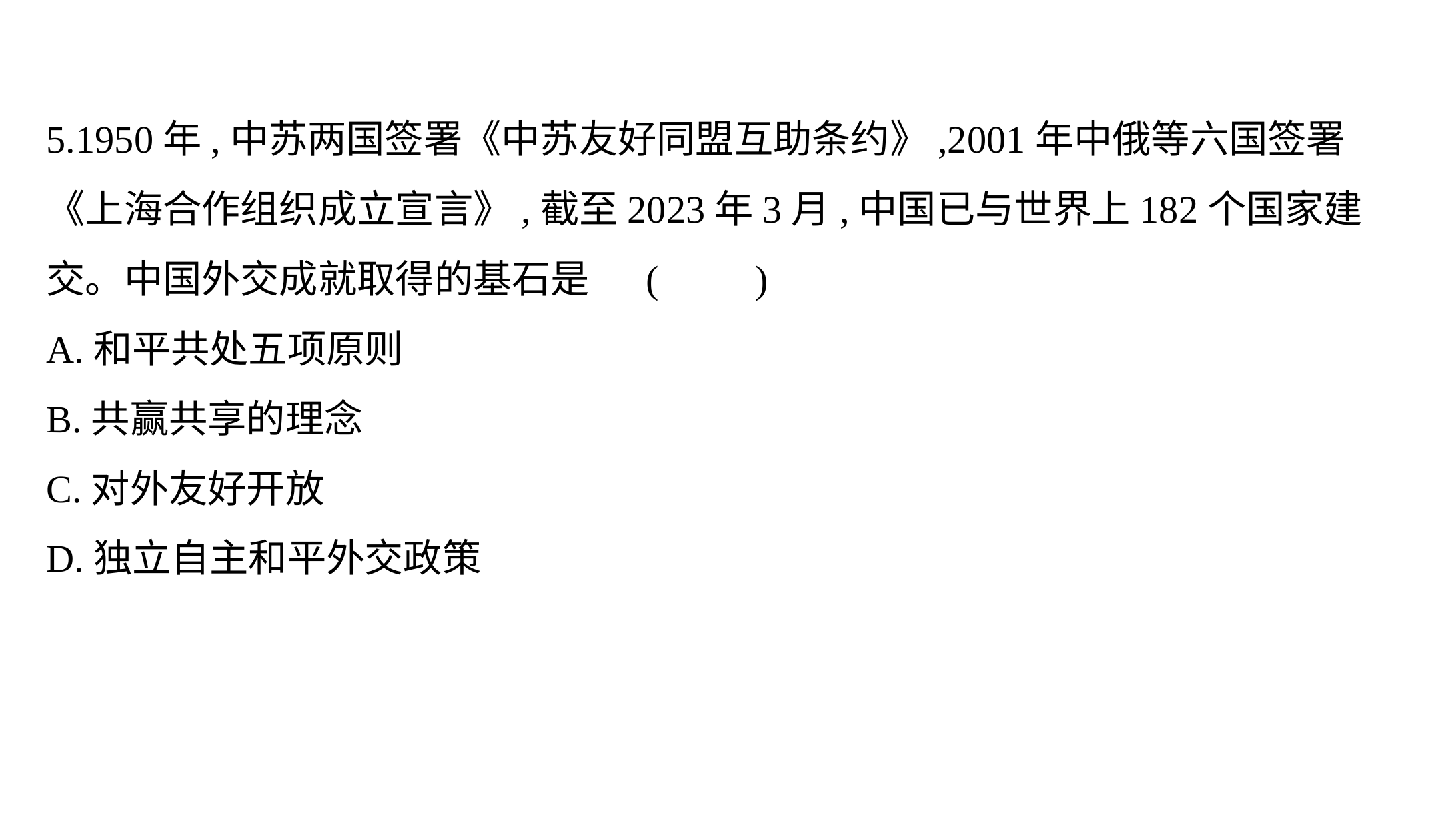

5.1950年,中苏两国签署《中苏友好同盟互助条约》,2001年中俄等六国签署《上海合作组织成立宣言》,截至2023年3月,中国已与世界上182个国家建交。中国外交成就取得的基石是	(　　)
A.和平共处五项原则
B.共赢共享的理念
C.对外友好开放
D.独立自主和平外交政策